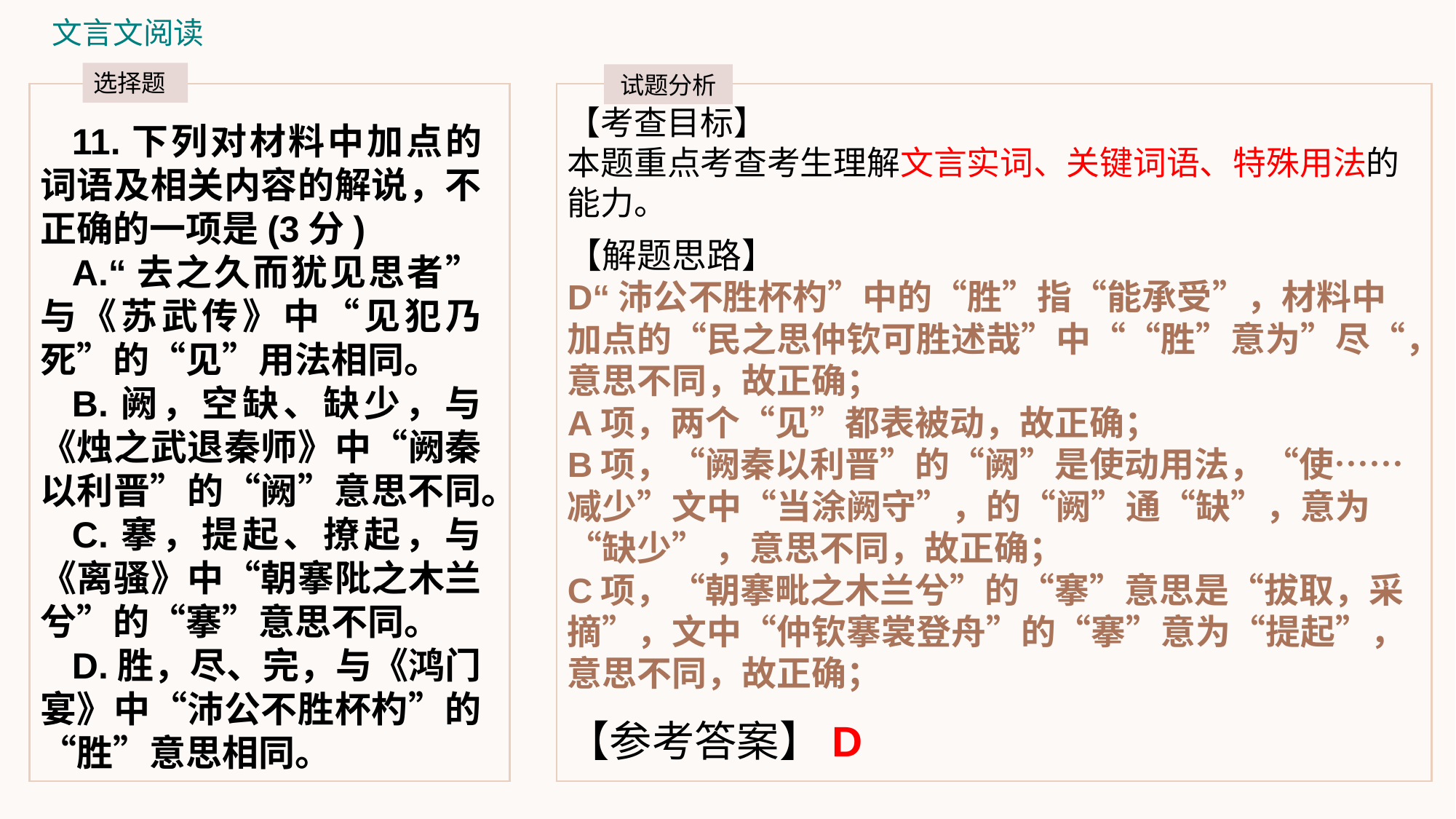

文言文阅读
选择题
试题分析

【考查目标】
本题重点考查考生理解文言实词、关键词语、特殊用法的能力。
11.下列对材料中加点的词语及相关内容的解说，不正确的一项是(3分)
A.“去之久而犹见思者”与《苏武传》中“见犯乃死”的“见”用法相同。
B.阙，空缺、缺少，与《烛之武退秦师》中“阙秦以利晋”的“阙”意思不同。
C.搴，提起、撩起，与《离骚》中“朝搴阰之木兰兮”的“搴”意思不同。
D.胜，尽、完，与《鸿门宴》中“沛公不胜杯杓”的“胜”意思相同。
【解题思路】
D“沛公不胜杯杓”中的“胜”指“能承受”，材料中加点的“民之思仲钦可胜述哉”中““胜”意为”尽“，意思不同，故正确；
A项，两个“见”都表被动，故正确；
B项，“阙秦以利晋”的“阙”是使动用法，“使……减少”文中“当涂阙守”，的“阙”通“缺”，意为“缺少” ，意思不同，故正确；
C项，“朝搴毗之木兰兮”的“搴”意思是“拔取，采摘”，文中“仲钦搴裳登舟”的“搴”意为“提起”，意思不同，故正确；
【参考答案】D